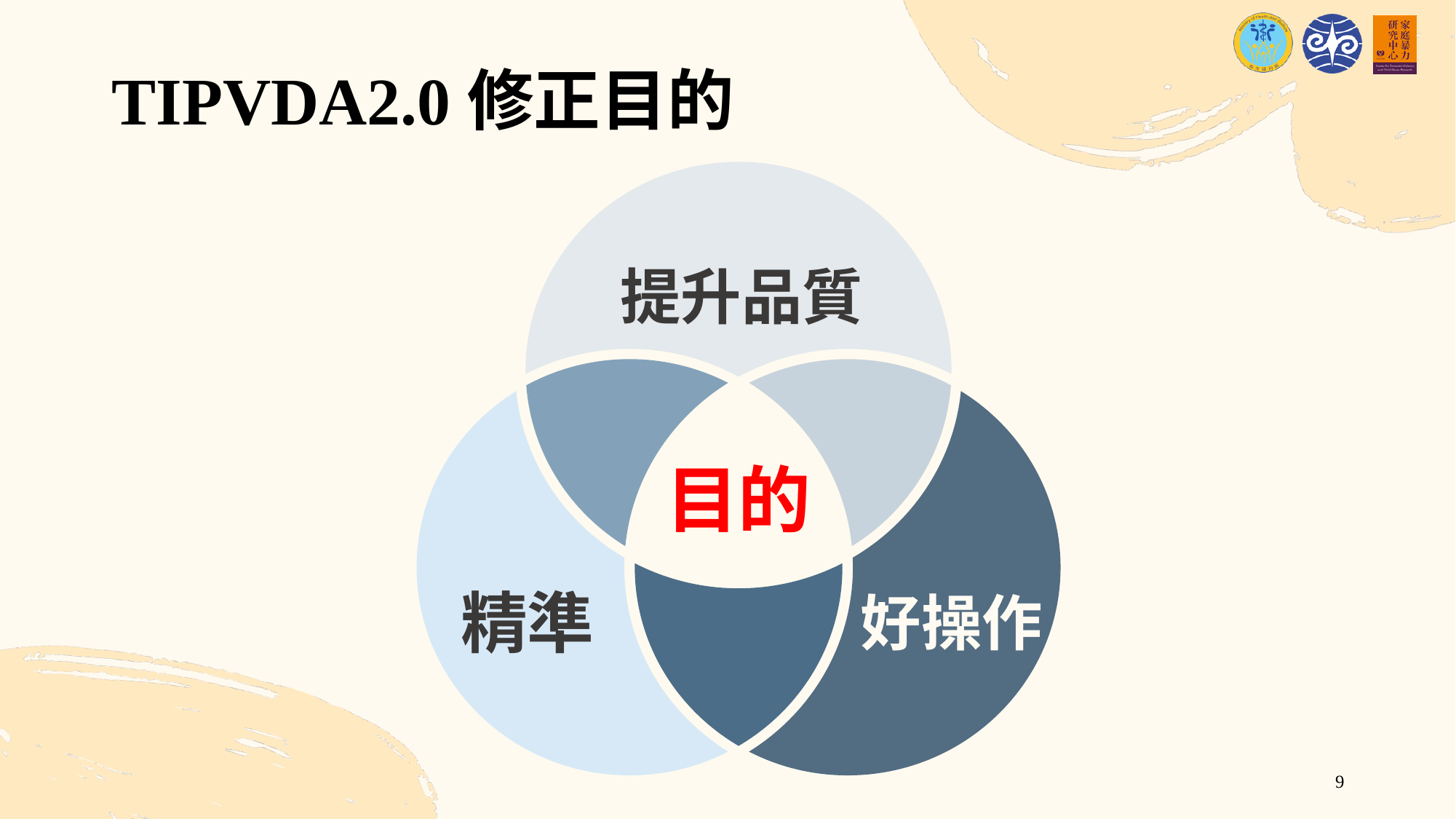

# TIPVDA2.0修正目的

提升品質
精準
好操作
目的
9